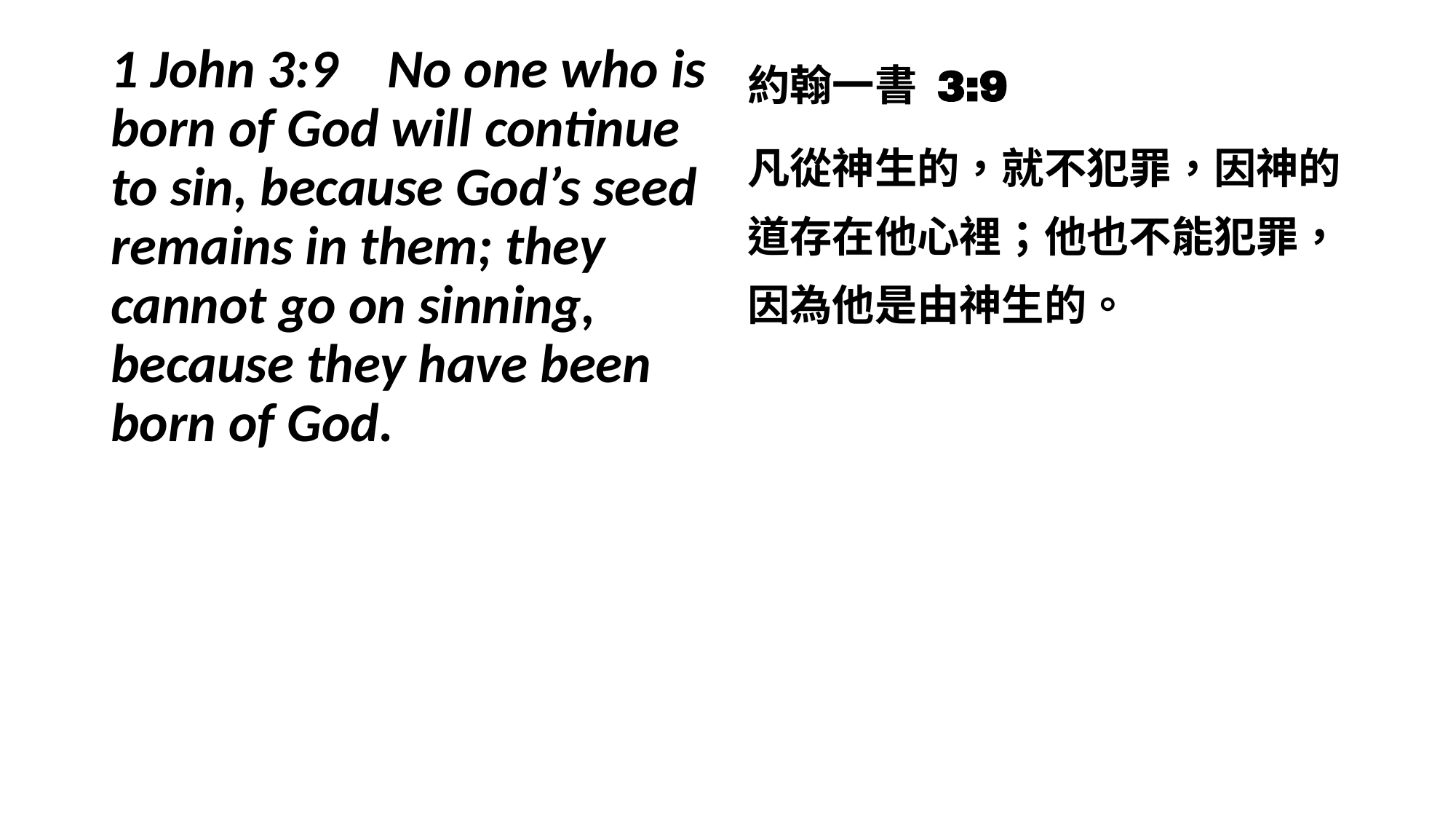

1 John 3:9    No one who is born of God will continue to sin, because God’s seed remains in them; they cannot go on sinning, because they have been born of God.

約翰一書 3:9
凡從神生的，就不犯罪，因神的道存在他心裡；他也不能犯罪，因為他是由神生的。